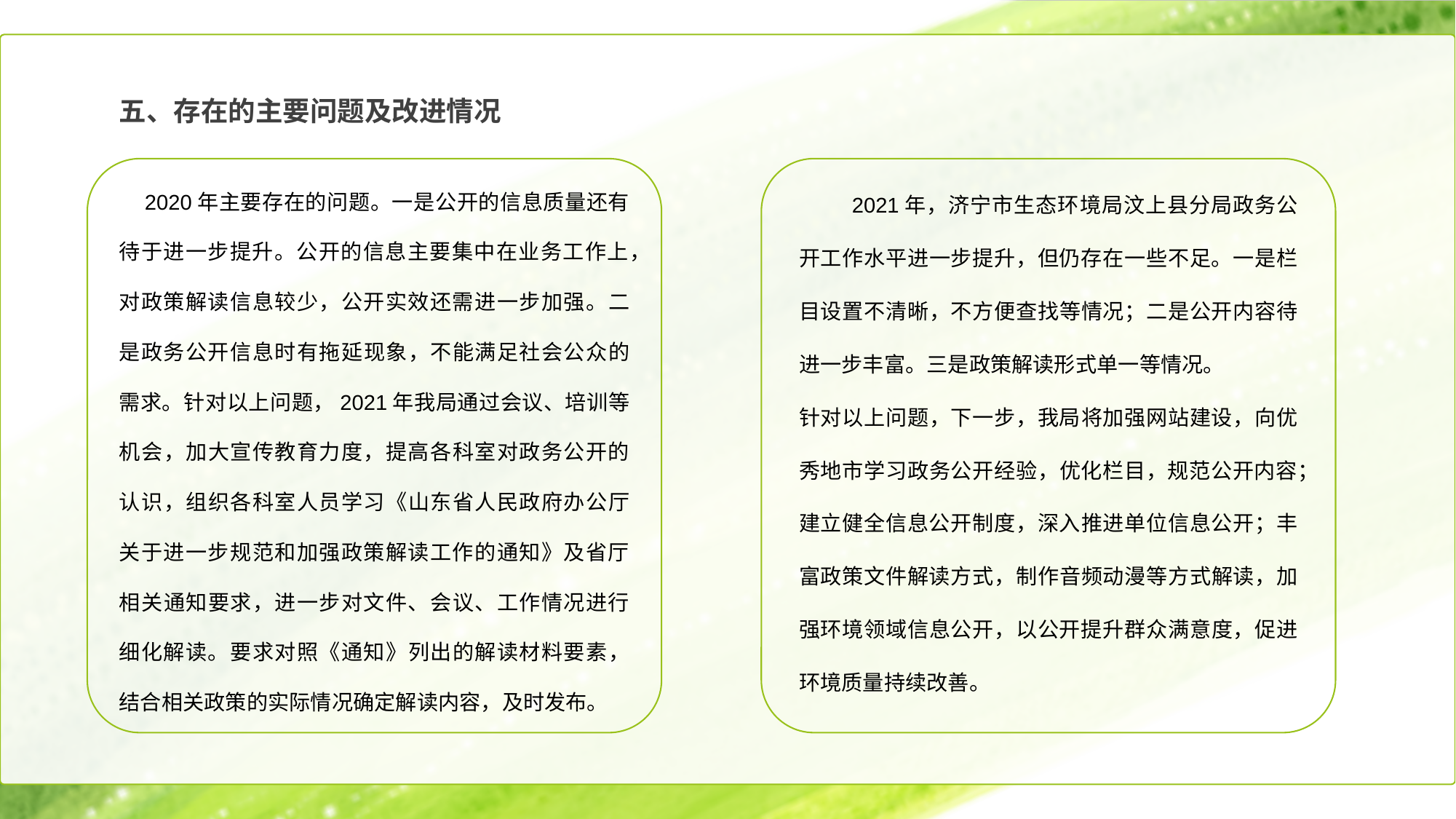

五、存在的主要问题及改进情况

    2020年主要存在的问题。一是公开的信息质量还有待于进一步提升。公开的信息主要集中在业务工作上，对政策解读信息较少，公开实效还需进一步加强。二是政务公开信息时有拖延现象，不能满足社会公众的需求。针对以上问题，2021年我局通过会议、培训等机会，加大宣传教育力度，提高各科室对政务公开的认识，组织各科室人员学习《山东省人民政府办公厅关于进一步规范和加强政策解读工作的通知》及省厅相关通知要求，进一步对文件、会议、工作情况进行细化解读。要求对照《通知》列出的解读材料要素，结合相关政策的实际情况确定解读内容，及时发布。

        2021年，济宁市生态环境局汶上县分局政务公开工作水平进一步提升，但仍存在一些不足。一是栏目设置不清晰，不方便查找等情况；二是公开内容待进一步丰富。三是政策解读形式单一等情况。
针对以上问题，下一步，我局将加强网站建设，向优秀地市学习政务公开经验，优化栏目，规范公开内容；建立健全信息公开制度，深入推进单位信息公开；丰富政策文件解读方式，制作音频动漫等方式解读，加强环境领域信息公开，以公开提升群众满意度，促进环境质量持续改善。